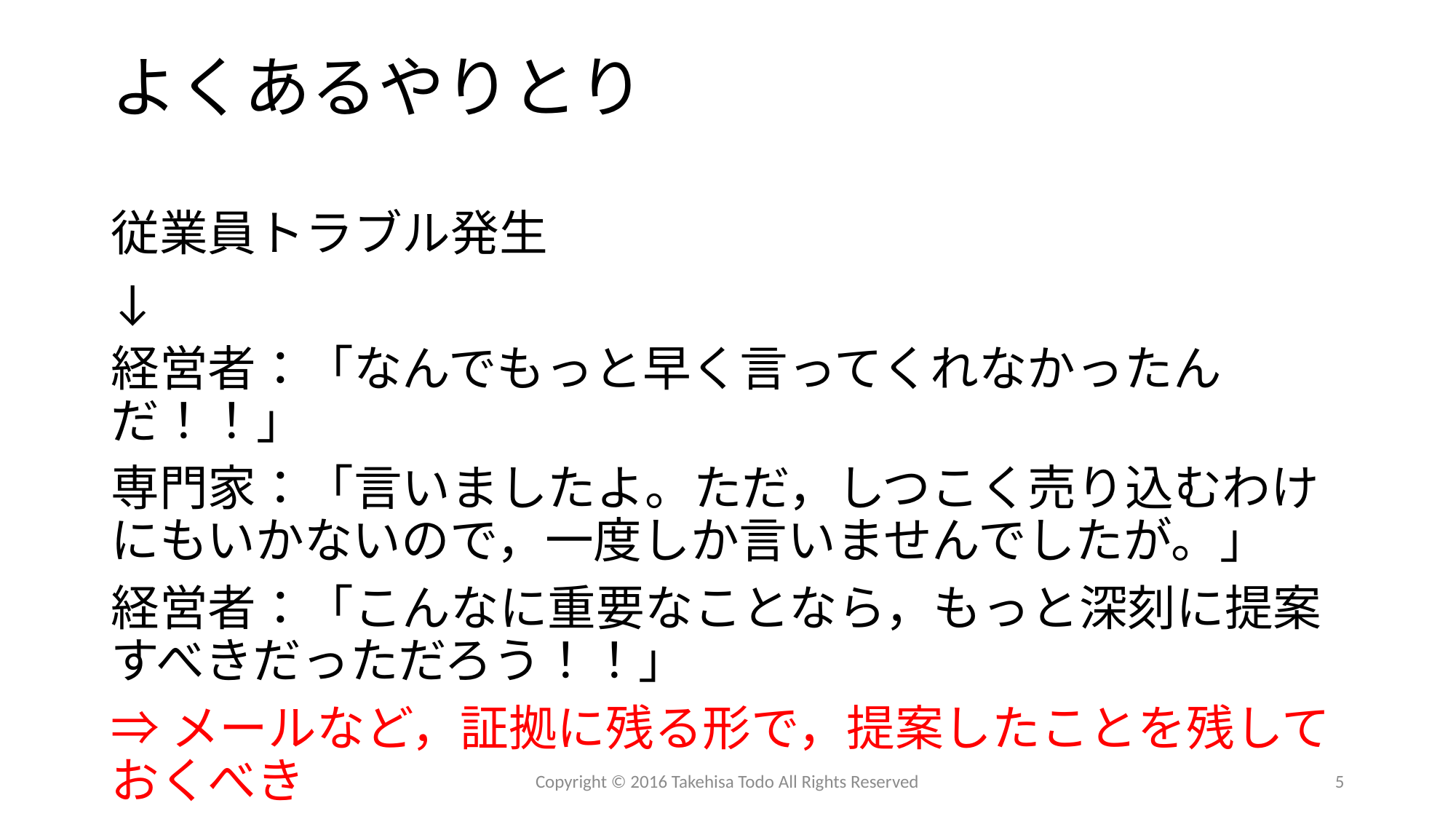

よくあるやりとり

従業員トラブル発生
↓
経営者：「なんでもっと早く言ってくれなかったんだ！！」
専門家：「言いましたよ。ただ，しつこく売り込むわけにもいかないので，一度しか言いませんでしたが。」
経営者：「こんなに重要なことなら，もっと深刻に提案すべきだっただろう！！」
⇒メールなど，証拠に残る形で，提案したことを残しておくべき
Copyright © 2016 Takehisa Todo All Rights Reserved
5